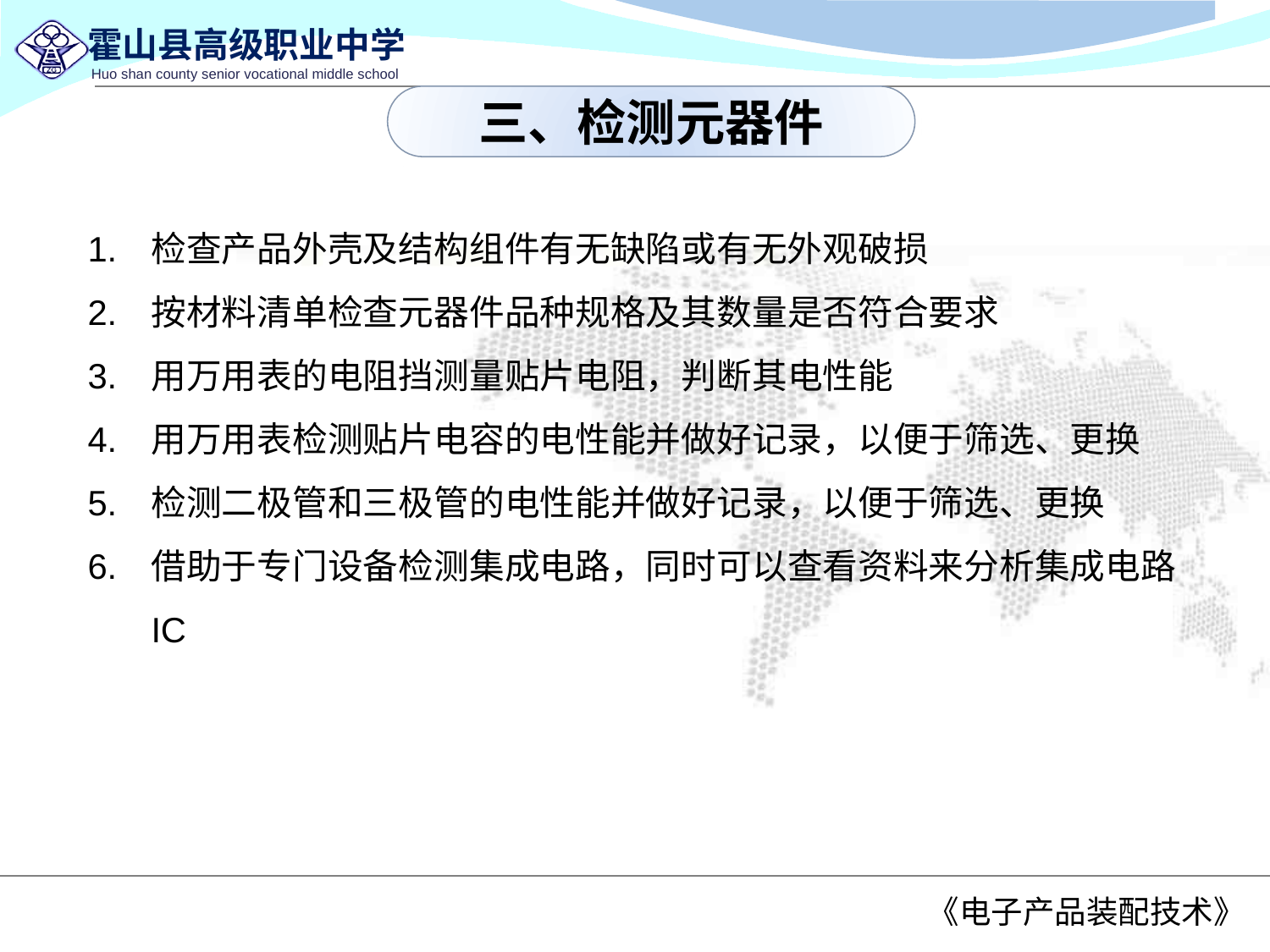

三、检测元器件
检查产品外壳及结构组件有无缺陷或有无外观破损
按材料清单检查元器件品种规格及其数量是否符合要求
用万用表的电阻挡测量贴片电阻，判断其电性能
用万用表检测贴片电容的电性能并做好记录，以便于筛选、更换
检测二极管和三极管的电性能并做好记录，以便于筛选、更换
借助于专门设备检测集成电路，同时可以查看资料来分析集成电路 IC